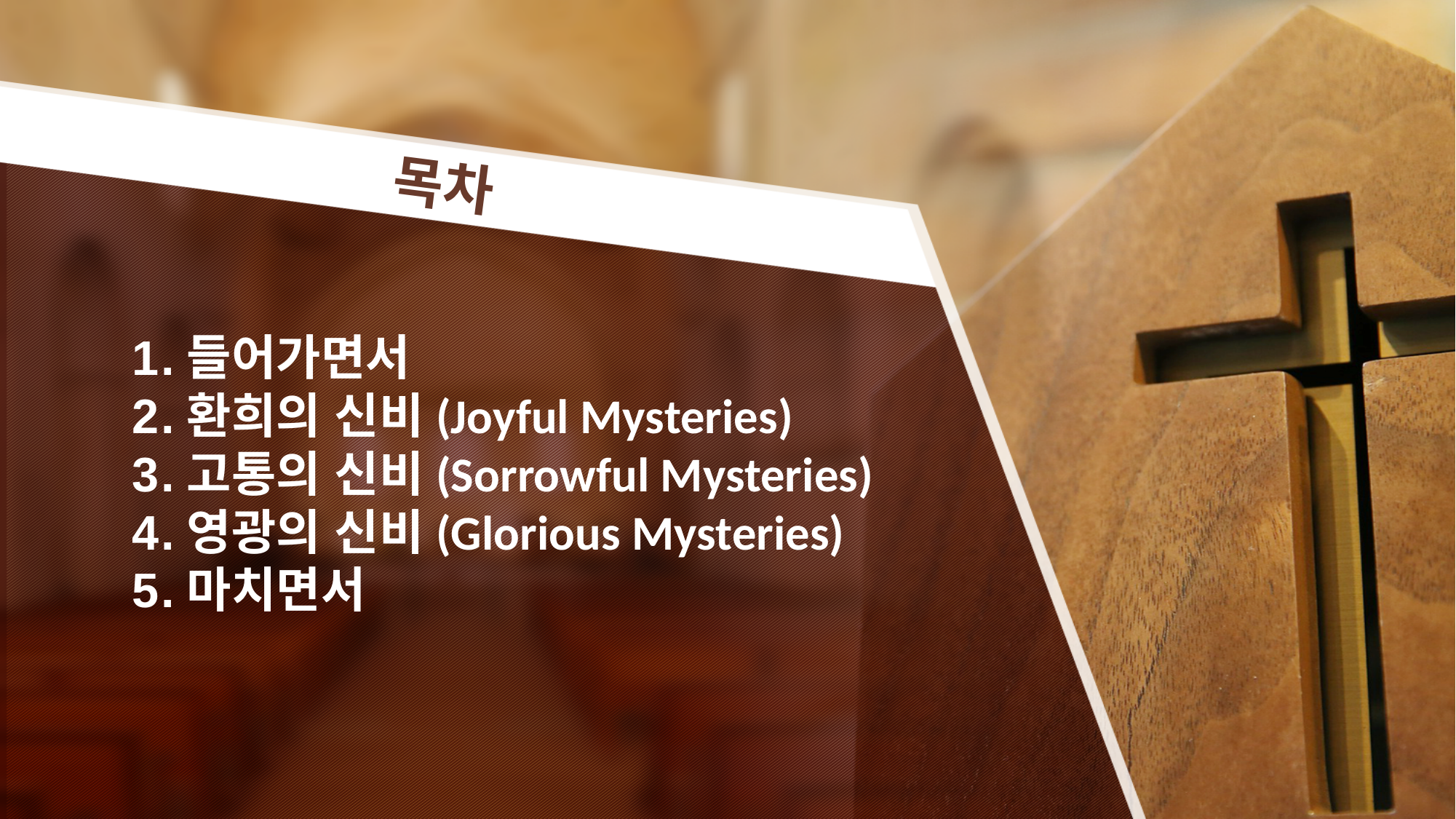

목차

들어가면서
환희의 신비(Joyful Mysteries)
고통의 신비(Sorrowful Mysteries)
영광의 신비(Glorious Mysteries)
마치면서